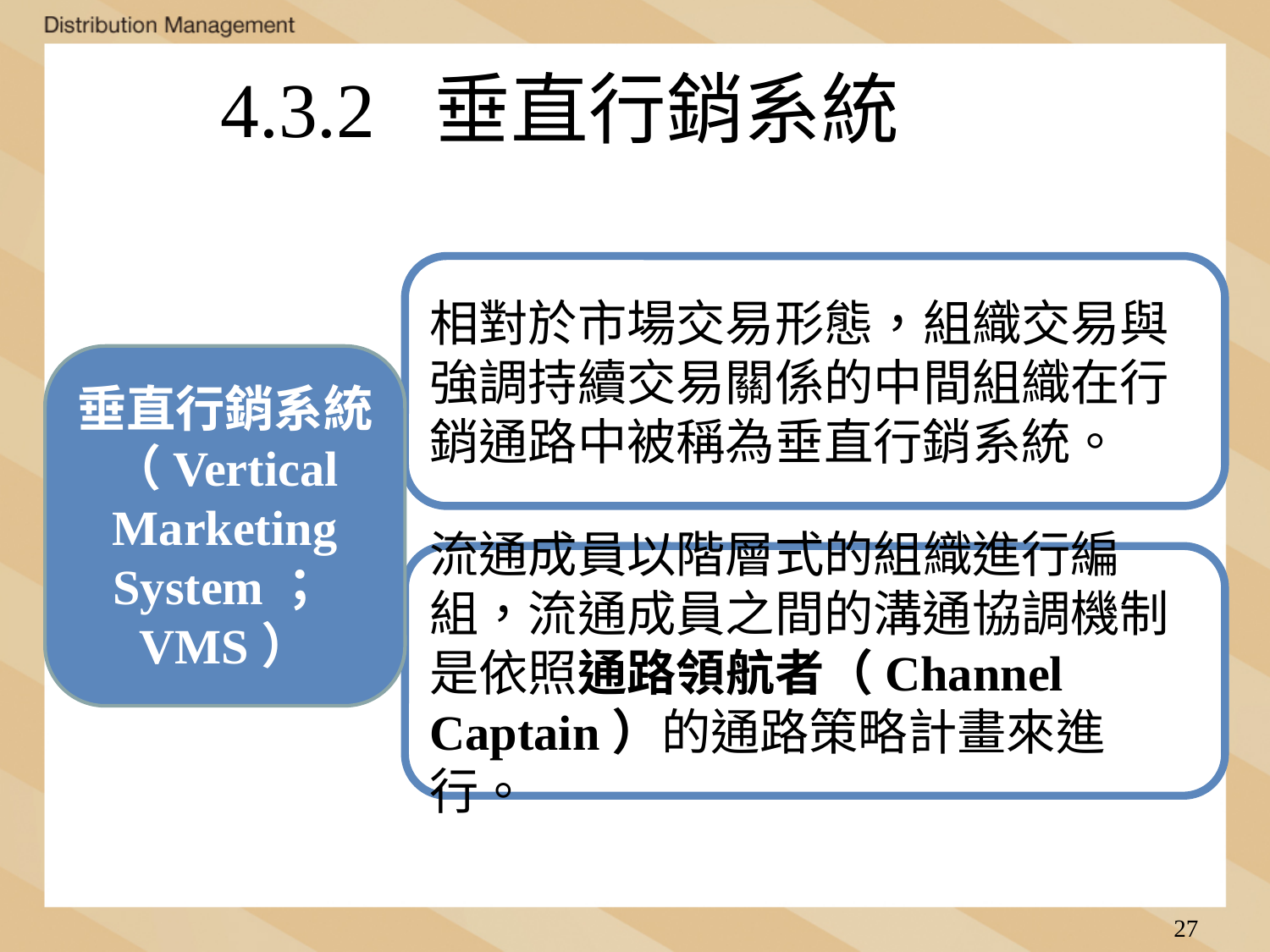

4.3.2  垂直行銷系統
相對於市場交易形態，組織交易與強調持續交易關係的中間組織在行銷通路中被稱為垂直行銷系統。
垂直行銷系統（Vertical Marketing System；VMS）
流通成員以階層式的組織進行編組，流通成員之間的溝通協調機制是依照通路領航者（Channel Captain）的通路策略計畫來進行。
27